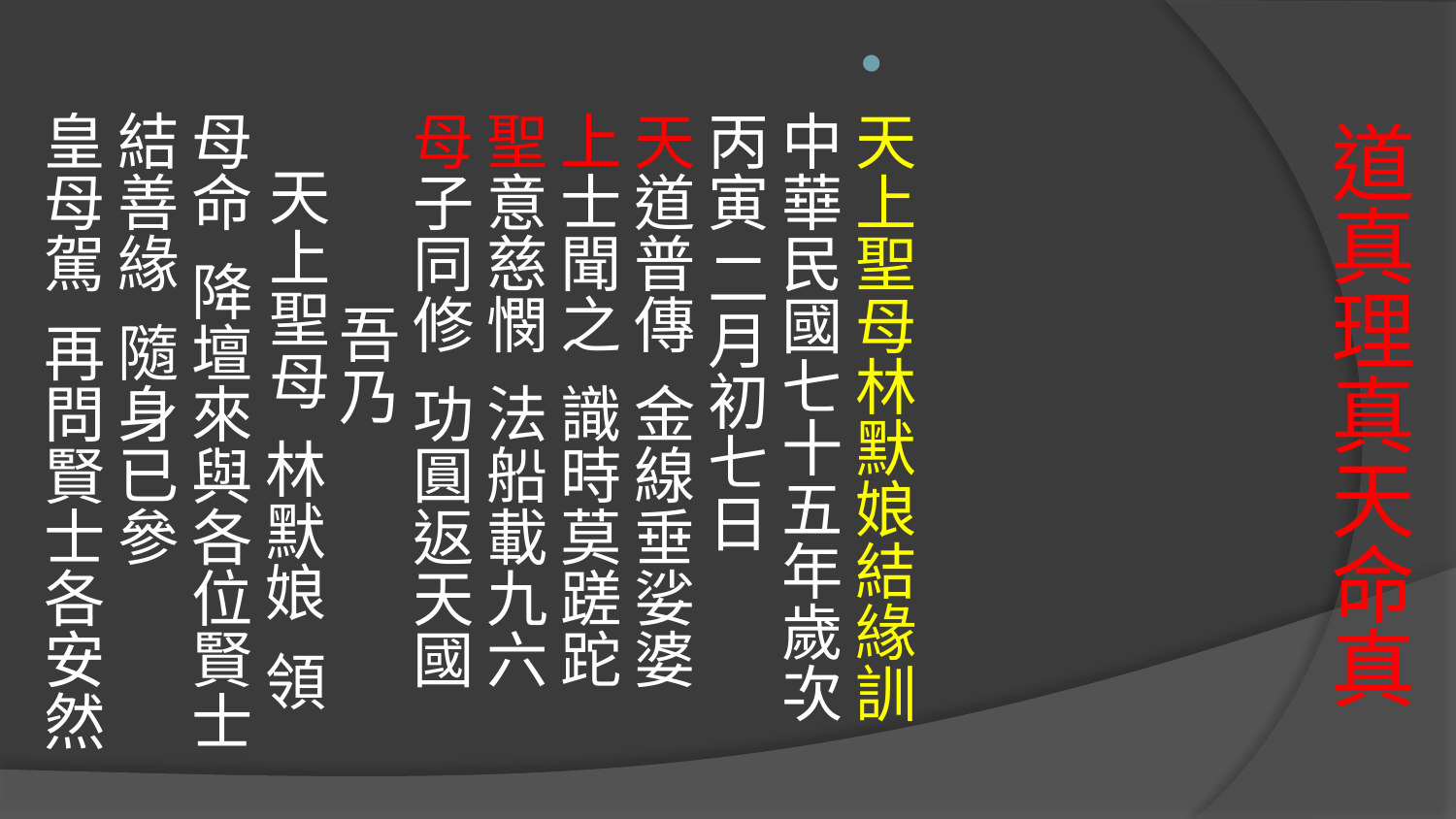

天上聖母林默娘結緣訓
中華民國七十五年歲次丙寅 二月初七日
天道普傳  金線垂娑婆
上士聞之  識時莫蹉跎
聖意慈憫  法船載九六
母子同修  功圓返天國
              吾乃
    天上聖母  林默娘  領
母命  降壇來與各位賢士結善緣  隨身已參
皇母駕  再問賢士各安然
# 道真理真天命真